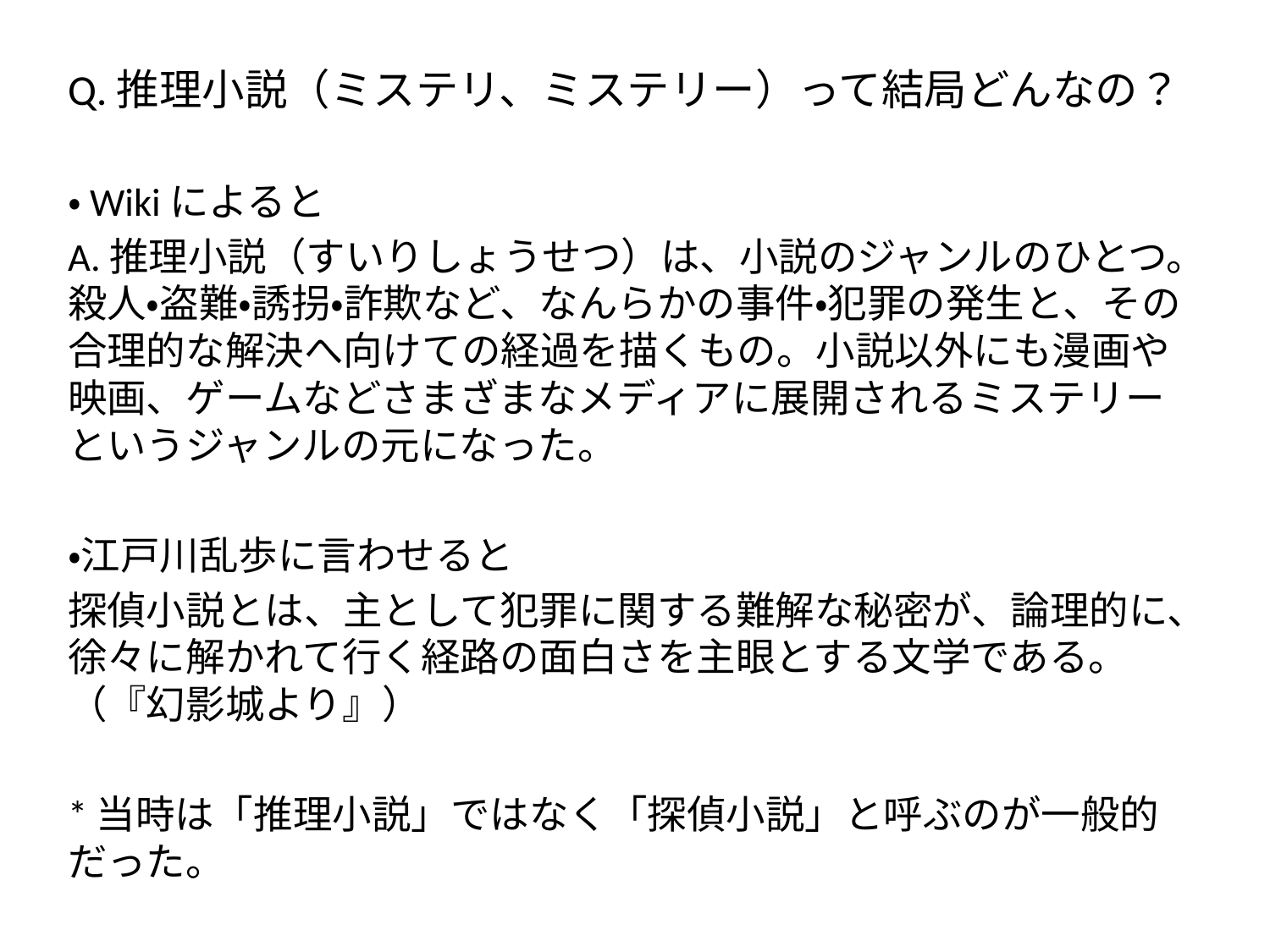

Q.推理小説（ミステリ、ミステリー）って結局どんなの？

・Wikiによると
A.推理小説（すいりしょうせつ）は、小説のジャンルのひとつ。殺人・盗難・誘拐・詐欺など、なんらかの事件・犯罪の発生と、その合理的な解決へ向けての経過を描くもの。小説以外にも漫画や映画、ゲームなどさまざまなメディアに展開されるミステリーというジャンルの元になった。

・江戸川乱歩に言わせると
探偵小説とは、主として犯罪に関する難解な秘密が、論理的に、徐々に解かれて行く経路の面白さを主眼とする文学である。（『幻影城より』）

*当時は「推理小説」ではなく「探偵小説」と呼ぶのが一般的だった。